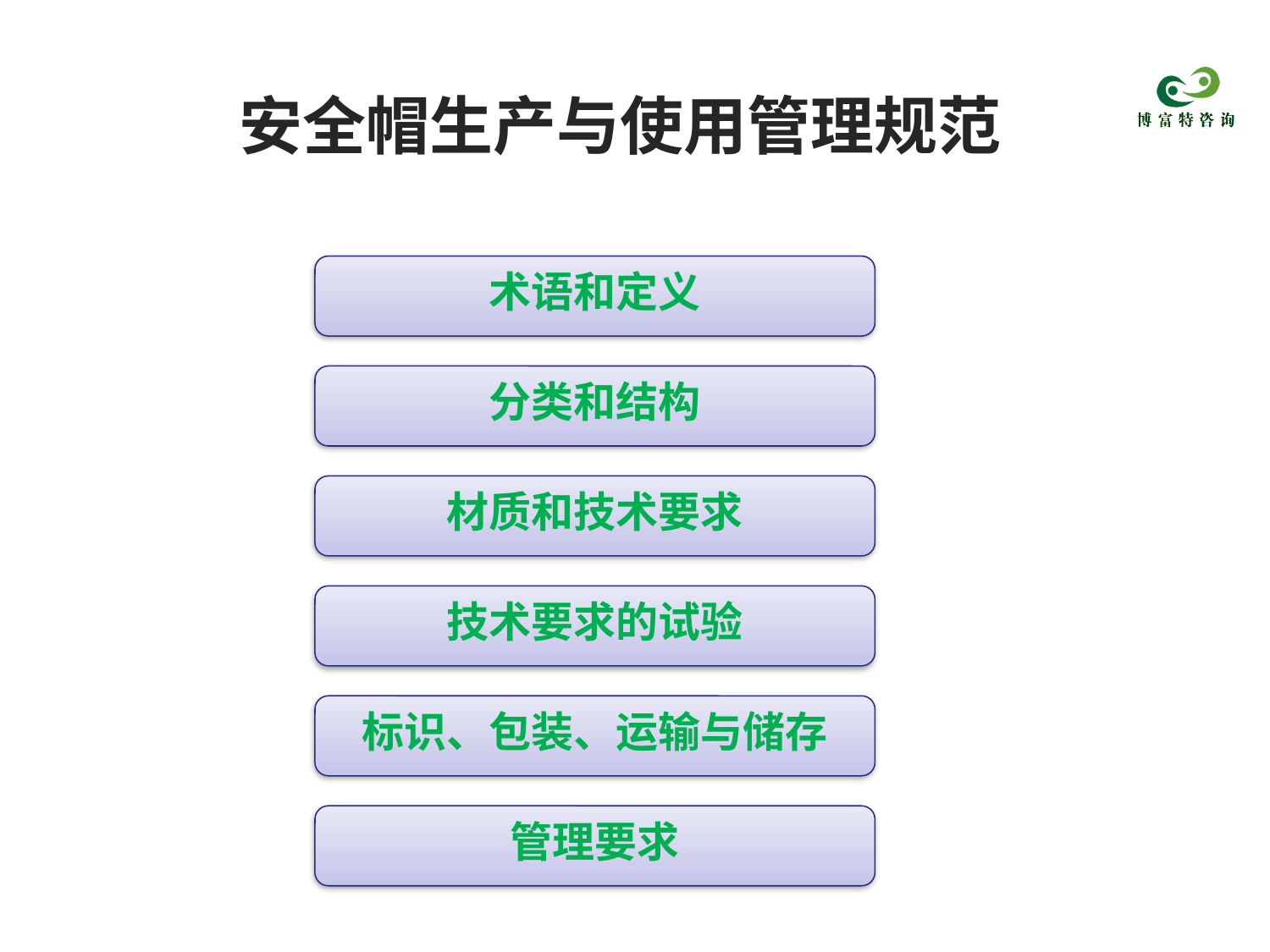

安全帽生产与使用管理规范
术语和定义
分类和结构
材质和技术要求
技术要求的试验
标识、包装、运输与储存
管理要求